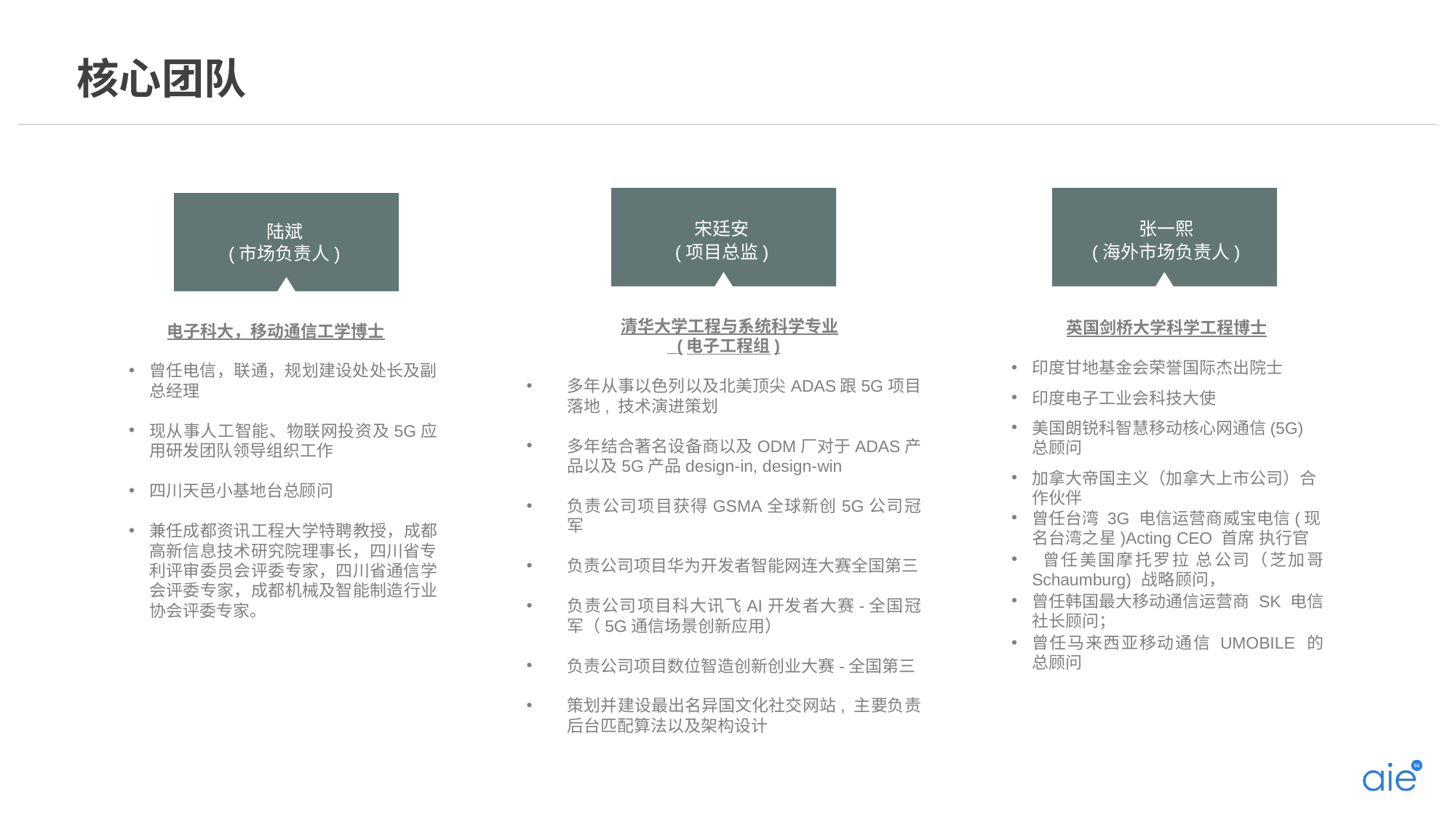

核心团队

宋廷安
(项目总监)
张一熙
(海外市场负责人)
陆斌
(市场负责人)

英国剑桥大学科学工程博士

印度甘地基金会荣誉国际杰出院士

印度电子工业会科技大使

美国朗锐科智慧移动核心网通信(5G)总顾问

加拿大帝国主义（加拿大上市公司）合作伙伴
曾任台湾 3G 电信运营商威宝电信(现名台湾之星)Acting CEO 首席 执行官
 曾任美国摩托罗拉 总公司（芝加哥 Schaumburg) 战略顾问，
曾任韩国最大移动通信运营商SK 电信社长顾问；
曾任马来西亚移动通信 UMOBILE 的总顾问

  清华大学工程与系统科学专业
  (电子工程组)

多年从事以色列以及北美顶尖ADAS跟5G项目落地, 技术演进策划

多年结合著名设备商以及ODM厂对于ADAS产品以及5G产品design-in, design-win

负责公司项目获得GSMA全球新创5G公司冠军

负责公司项目华为开发者智能网连大赛全国第三

负责公司项目科大讯飞AI开发者大赛-全国冠军（5G通信场景创新应用）

负责公司项目数位智造创新创业大赛-全国第三

策划并建设最出名异国文化社交网站, 主要负责后台匹配算法以及架构设计
         电子科大，移动通信工学博士

曾任电信，联通，规划建设处处长及副总经理

现从事人工智能、物联网投资及5G应用研发团队领导组织工作

四川天邑小基地台总顾问

兼任成都资讯工程大学特聘教授，成都高新信息技术研究院理事长，四川省专利评审委员会评委专家，四川省通信学会评委专家，成都机械及智能制造行业协会评委专家。